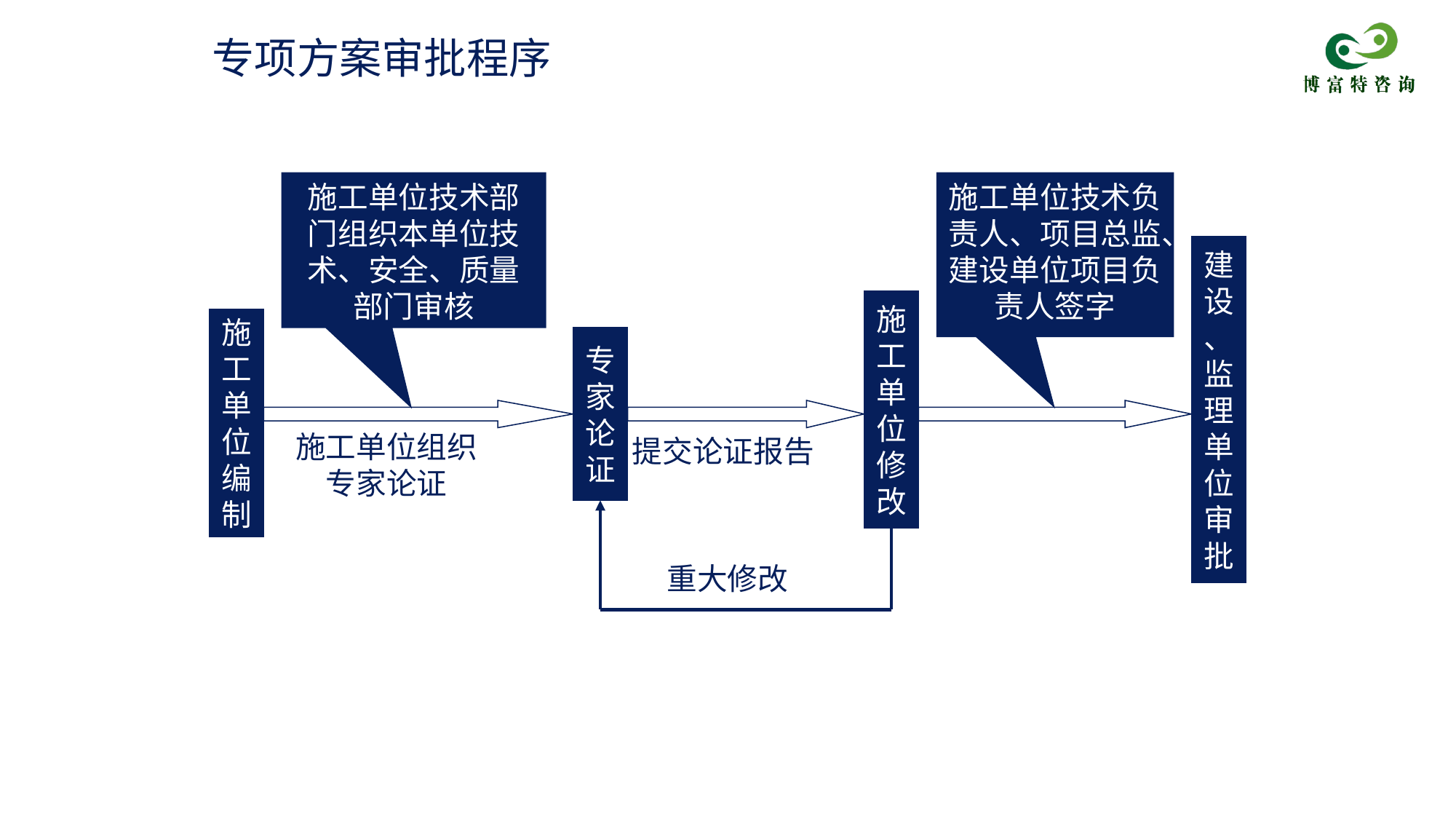

专项方案审批程序

施工单位技术部门组织本单位技术、安全、质量部门审核
施工单位技术负责人、项目总监、建设单位项目负责人签字
建
设
、
监
理
单
位
审
批
施
工
单
位
修
改
施
工
单
位
编
制
专
家
论
证

施工单位组织
专家论证
提交论证报告
重大修改
精选PPT
11